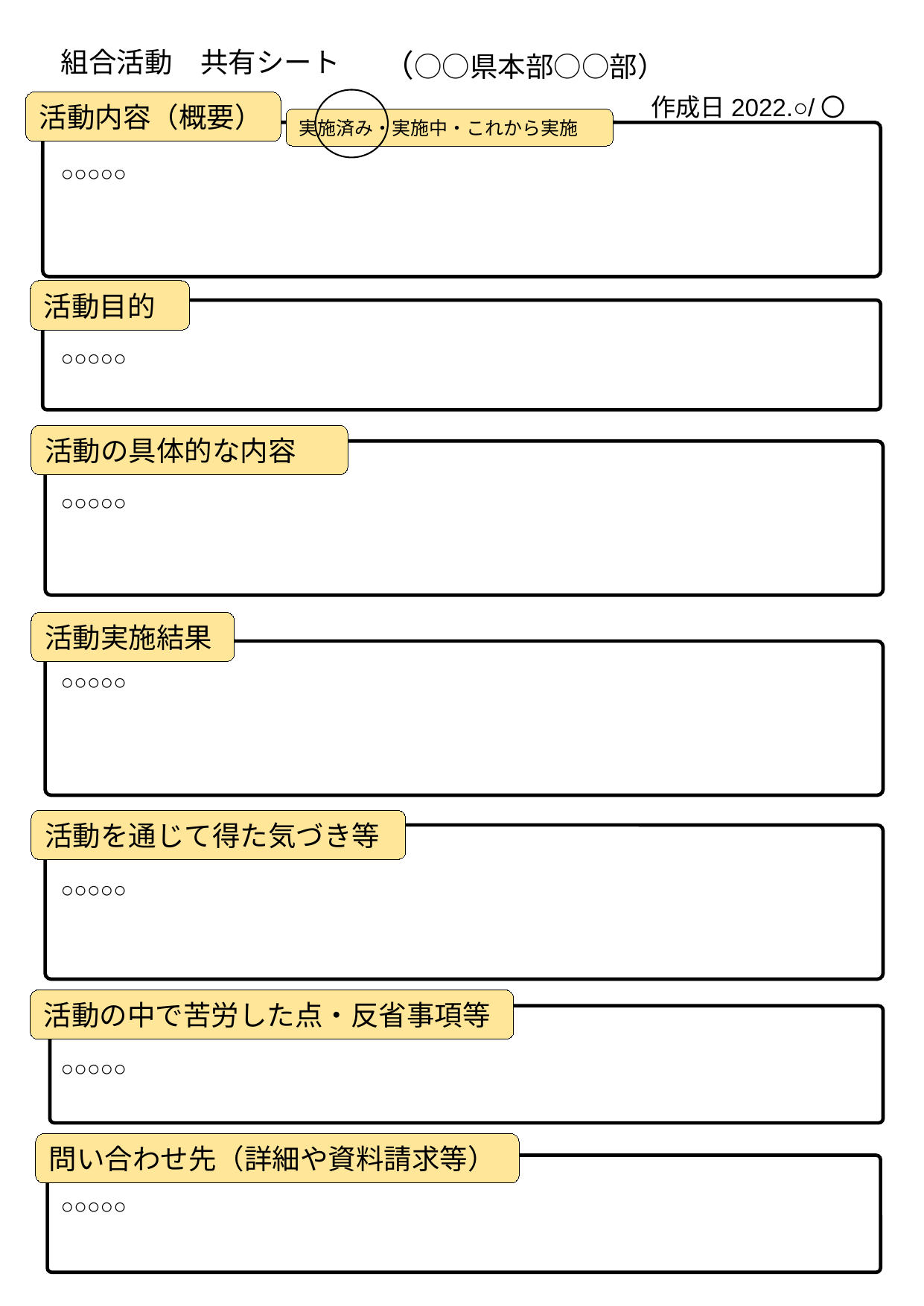

はじめにお読みください
（←地連として報告する場合は地連名を記入
　←単組の運動の報告の場合には単組名も記入）
組合活動　共有シート
（○○県本部○○部）

記入に際して
　文字枠等は自由に大きさを変えていただいて構いません。
　フォント等もお手数ですが調整ください。
作成日2022.○/〇

活動内容（概要）
実施済み・実施中・これから実施

（概要を読んで内容がわかるようなわかりやすい記載をお願いします。）
○○○○○

本共有シートに記載する内容が、
　すでに実施をした場合には実施済み
　実施中の場合には実施中
　これから行う場合にはこれから実施
　　にそれぞれ〇をしてください。

状況によって、記入が不要な個所等については省略していただいて結構です。
すべての項目を書く必要はありません。

活動目的

○○○○○

活動の具体的な内容

○○○○○

運動の発展のため、試験的に運用しています。
わかりずらい、もっとこうしたほうが……という点についてはぜひともご意見をお願いします。

趣旨ご理解の上積極的な作成をいただければ幸いです。
活動実施結果

○○○○○

活動を通じて得た気づき等

活動を通じて何が得られたのか、何に気づいたのか等
具体的に教えてください。
○○○○○

活動の中で苦労した点・反省事項等

できなかったこと、苦しかったことなど、そういったことをぜひ教えてください。（それもまた大切な取り組みの成果ですのでぜひ共有ください。）
○○○○○

問い合わせ先（詳細や資料請求等）

皆さんの発言や取り組み報告を聞いて、内容をもっと聞いてみたいという仲間は実はたくさんいます。詳細について聞きたい場合の問い合わせ先について、ぜひともご記入お願いします。
○○○○○